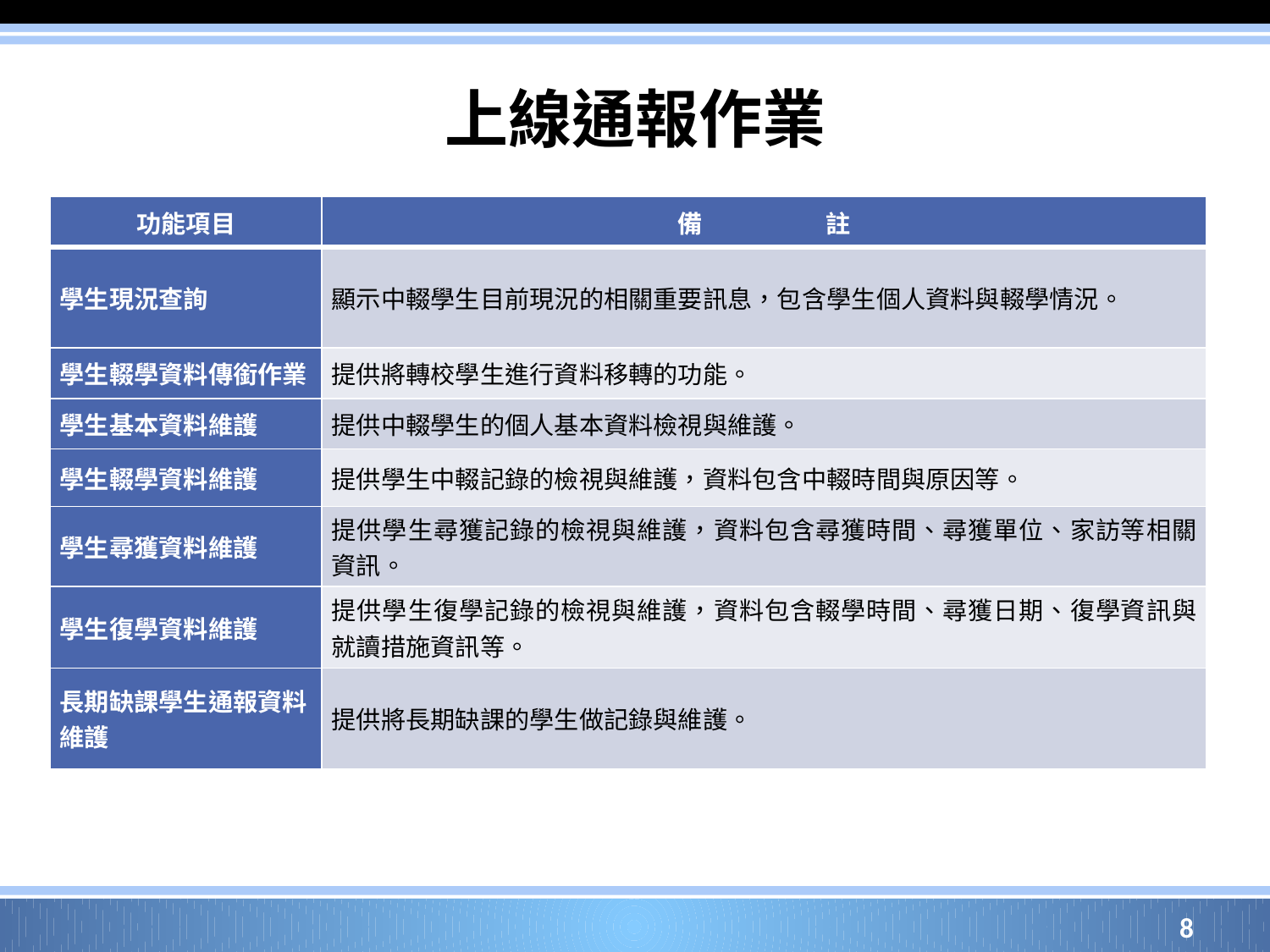

# 上線通報作業
| 功能項目 | 備　　　　　註 |
| --- | --- |
| 學生現況查詢 | 顯示中輟學生目前現況的相關重要訊息，包含學生個人資料與輟學情況。 |
| 學生輟學資料傳銜作業 | 提供將轉校學生進行資料移轉的功能。 |
| 學生基本資料維護 | 提供中輟學生的個人基本資料檢視與維護。 |
| 學生輟學資料維護 | 提供學生中輟記錄的檢視與維護，資料包含中輟時間與原因等。 |
| 學生尋獲資料維護 | 提供學生尋獲記錄的檢視與維護，資料包含尋獲時間、尋獲單位、家訪等相關資訊。 |
| 學生復學資料維護 | 提供學生復學記錄的檢視與維護，資料包含輟學時間、尋獲日期、復學資訊與就讀措施資訊等。 |
| 長期缺課學生通報資料維護 | 提供將長期缺課的學生做記錄與維護。 |
8